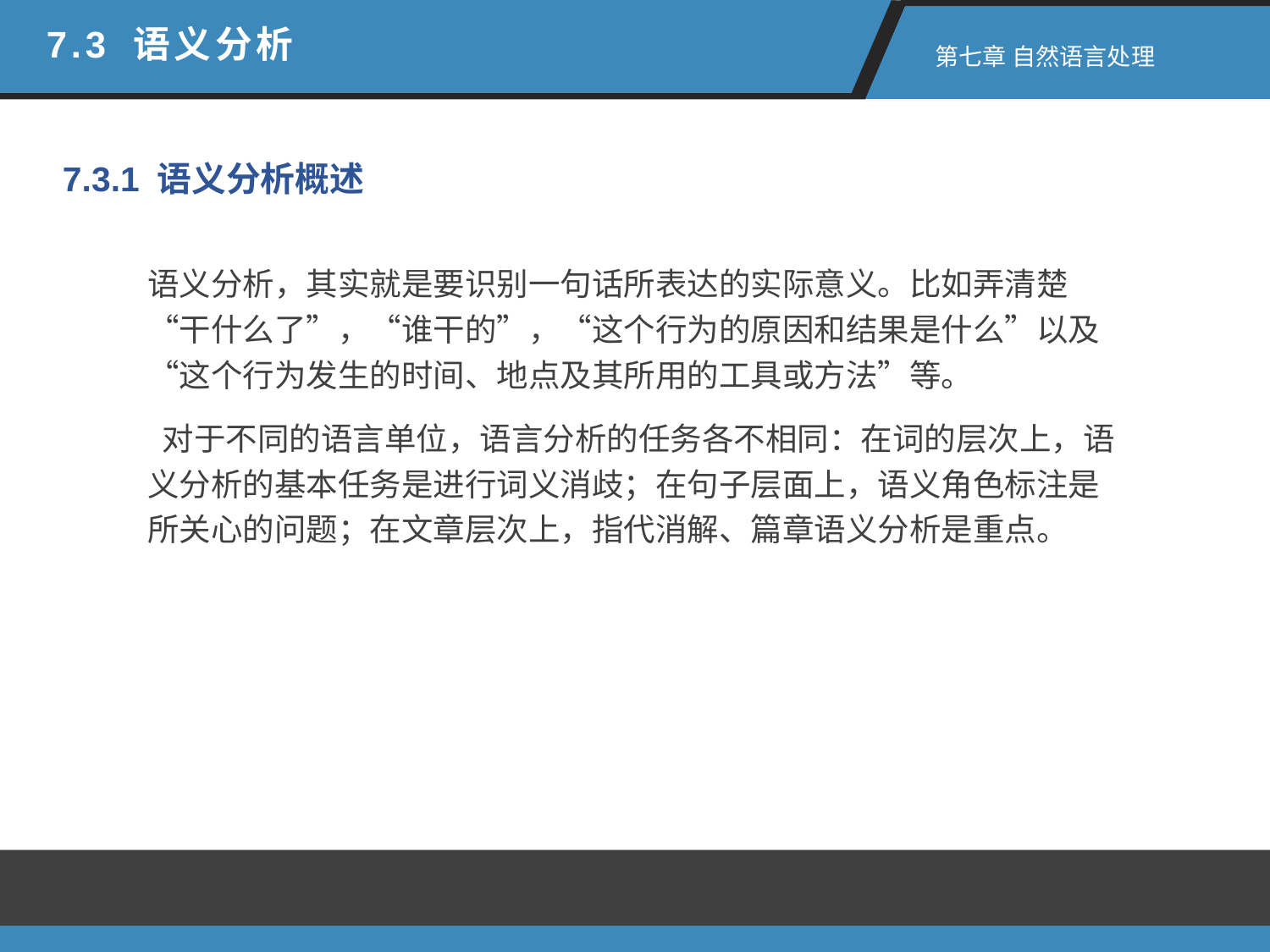

7.3 语义分析
  第七章 自然语言处理
7.3.1 语义分析概述

语义分析，其实就是要识别一句话所表达的实际意义。比如弄清楚“干什么了”，“谁干的”，“这个行为的原因和结果是什么”以及“这个行为发生的时间、地点及其所用的工具或方法”等。
 对于不同的语言单位，语言分析的任务各不相同：在词的层次上，语义分析的基本任务是进行词义消歧；在句子层面上，语义角色标注是所关心的问题；在文章层次上，指代消解、篇章语义分析是重点。